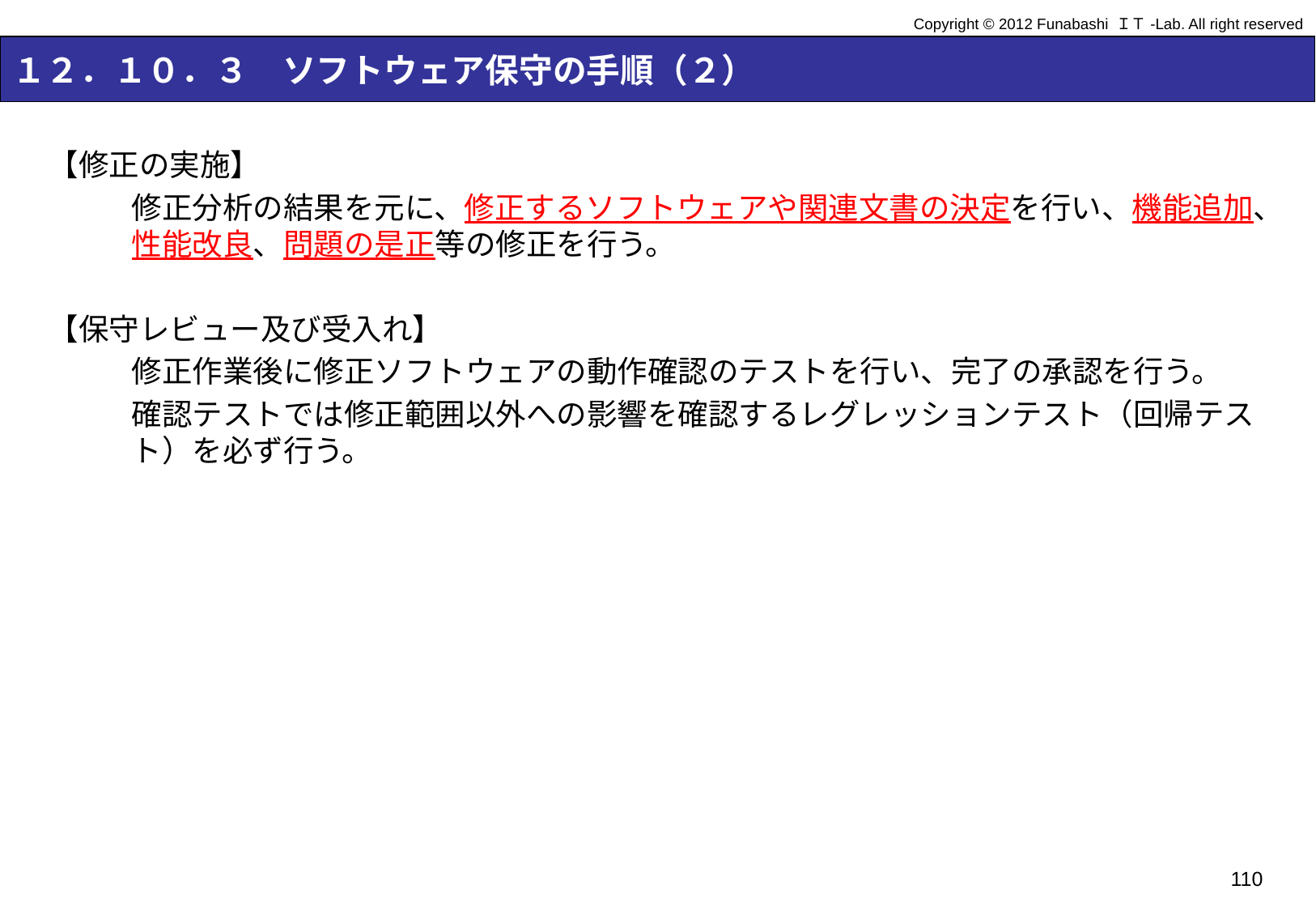

Copyright © 2012 Funabashi ＩＴ-Lab. All right reserved
# １２．１０．３　ソフトウェア保守の手順（２）
【修正の実施】
修正分析の結果を元に、修正するソフトウェアや関連文書の決定を行い、機能追加、性能改良、問題の是正等の修正を行う。

【保守レビュー及び受入れ】
修正作業後に修正ソフトウェアの動作確認のテストを行い、完了の承認を行う。
確認テストでは修正範囲以外への影響を確認するレグレッションテスト（回帰テスト）を必ず行う。

110